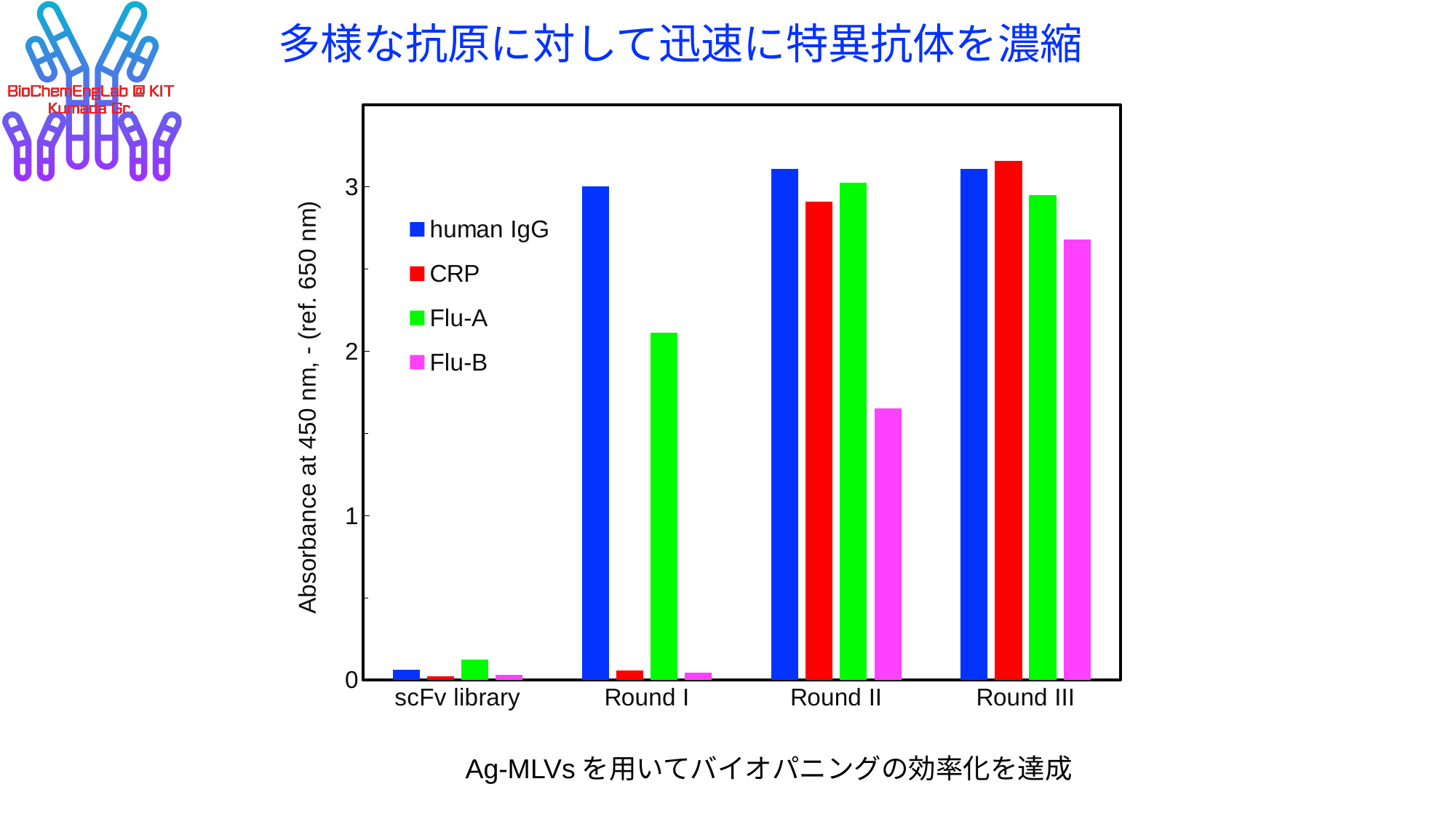

# 多様な抗原に対して迅速に特異抗体を濃縮

### Chart

| Category |  |  |  |  |
|---|---|---|---|---|
| scFv library | 0.061 | 0.022 | 0.123 | 0.029 |
| Round I | 3.004 | 0.056 | 2.112 | 0.044 |
| Round II | 3.1095 | 2.909 | 3.027 | 1.654 |
| Round III | 3.1109999999999998 | 3.157 | 2.95 | 2.679 |
Ag-MLVsを用いてバイオパニングの効率化を達成